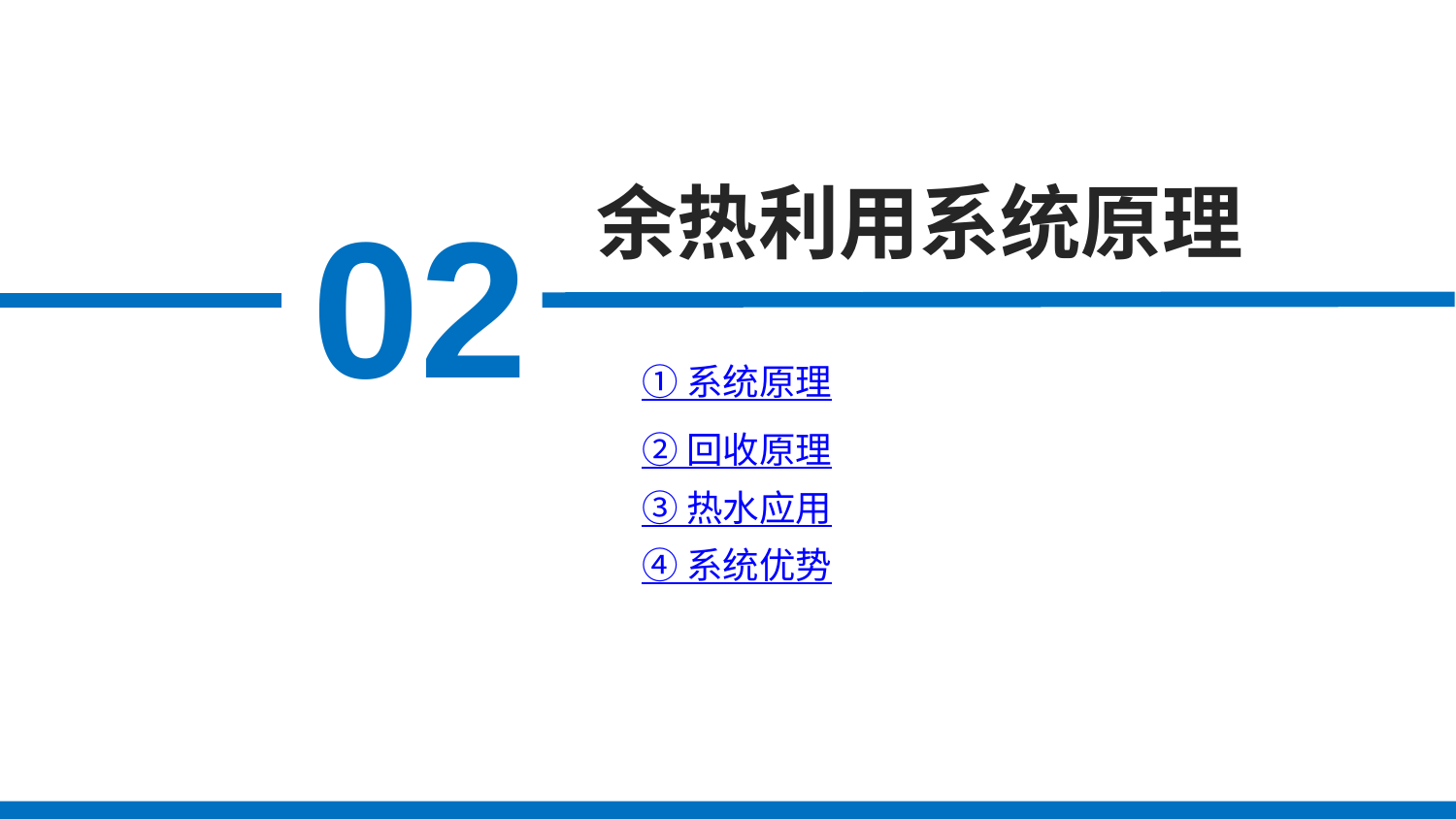

余热利用系统原理
02
① 系统原理
② 回收原理
③ 热水应用
④ 系统优势